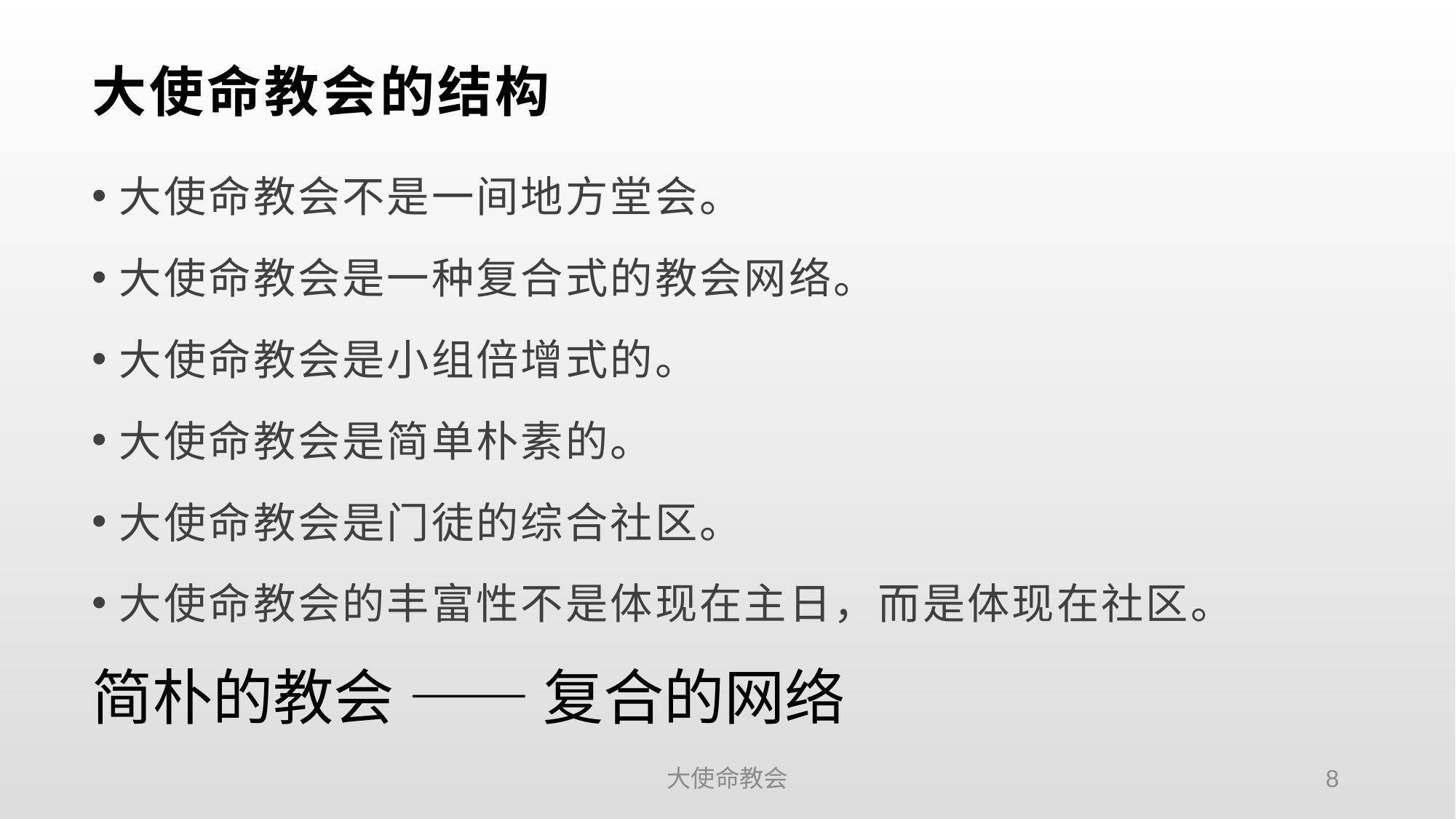

# 大使命教会的结构
大使命教会不是一间地方堂会。
大使命教会是一种复合式的教会网络。
大使命教会是小组倍增式的。
大使命教会是简单朴素的。
大使命教会是门徒的综合社区。
大使命教会的丰富性不是体现在主日，而是体现在社区。
简朴的教会 —— 复合的网络
大使命教会
8